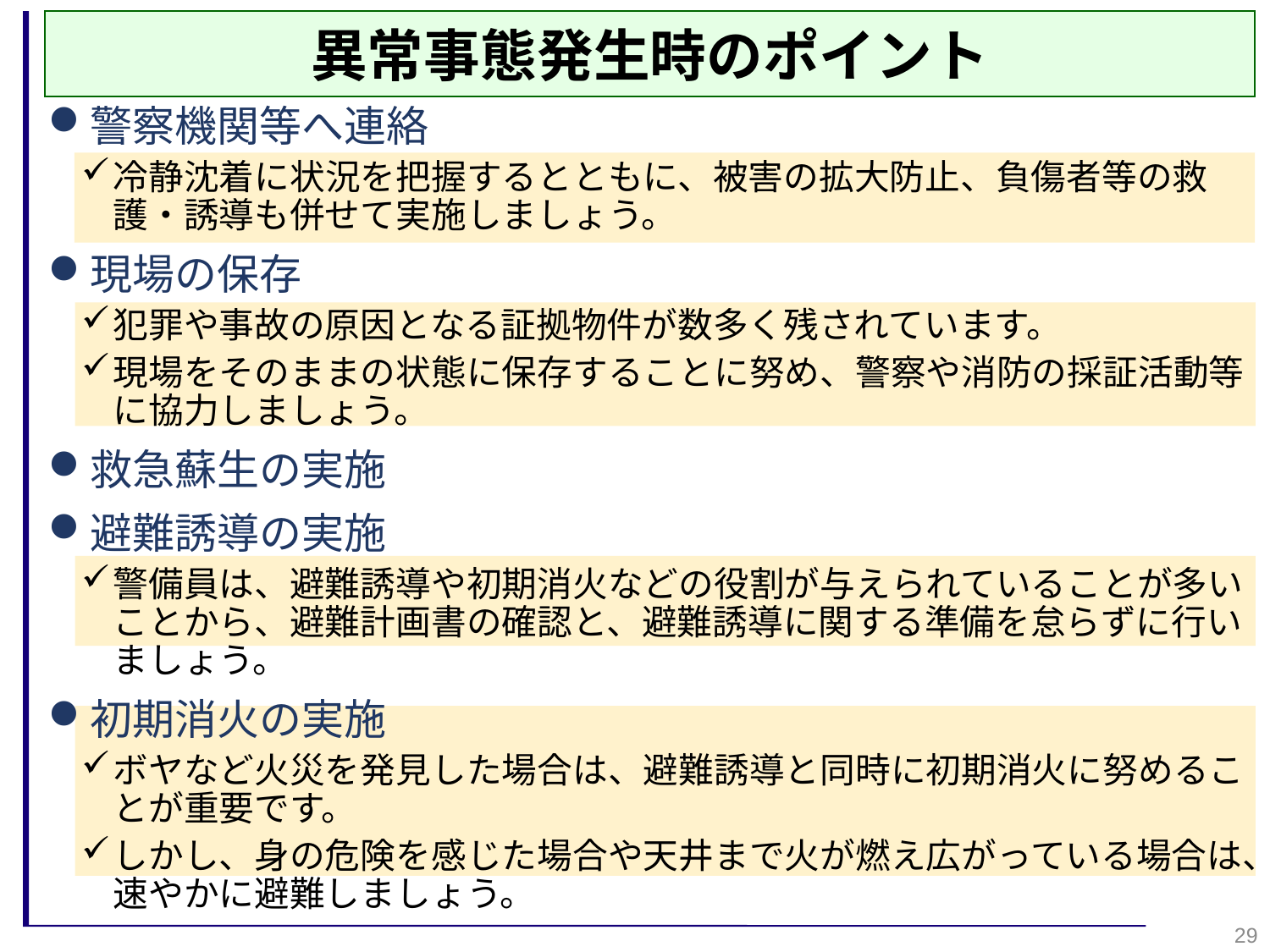

異常事態発生時のポイント
警察機関等へ連絡
冷静沈着に状況を把握するとともに、被害の拡大防止、負傷者等の救護・誘導も併せて実施しましょう。
現場の保存
犯罪や事故の原因となる証拠物件が数多く残されています。
現場をそのままの状態に保存することに努め、警察や消防の採証活動等に協力しましょう。
救急蘇生の実施
避難誘導の実施
警備員は、避難誘導や初期消火などの役割が与えられていることが多いことから、避難計画書の確認と、避難誘導に関する準備を怠らずに行いましょう。
初期消火の実施
ボヤなど火災を発見した場合は、避難誘導と同時に初期消火に努めることが重要です。
しかし、身の危険を感じた場合や天井まで火が燃え広がっている場合は、速やかに避難しましょう。

29